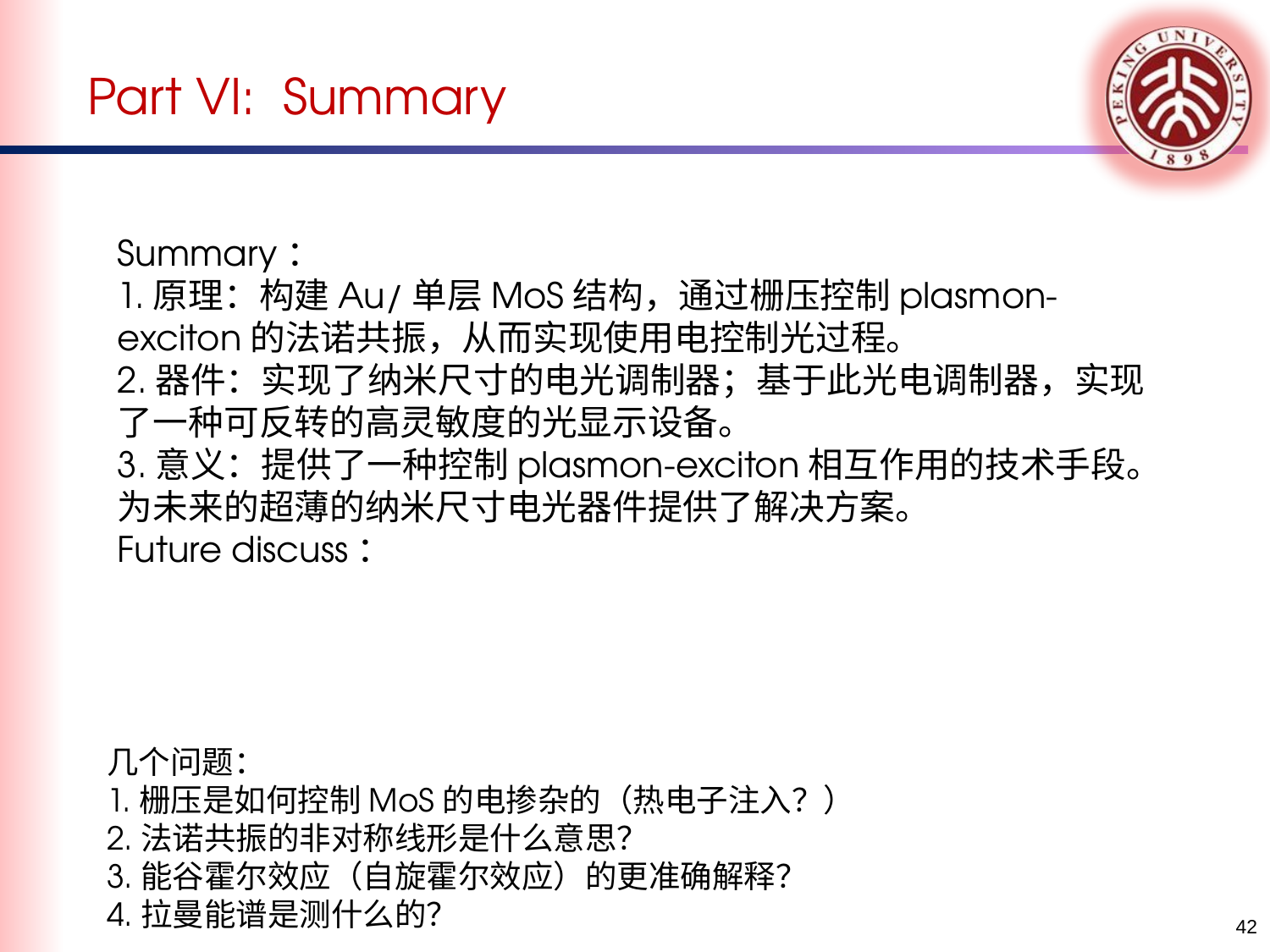

Part VI:  Summary
Summary：
1.原理：构建Au/单层MoS结构，通过栅压控制plasmon-exciton的法诺共振，从而实现使用电控制光过程。
2.器件：实现了纳米尺寸的电光调制器；基于此光电调制器，实现了一种可反转的高灵敏度的光显示设备。
3.意义：提供了一种控制plasmon-exciton相互作用的技术手段。为未来的超薄的纳米尺寸电光器件提供了解决方案。
Future discuss：
几个问题：
1.栅压是如何控制MoS的电掺杂的（热电子注入？）
2.法诺共振的非对称线形是什么意思？
3.能谷霍尔效应（自旋霍尔效应）的更准确解释？
4.拉曼能谱是测什么的？
42